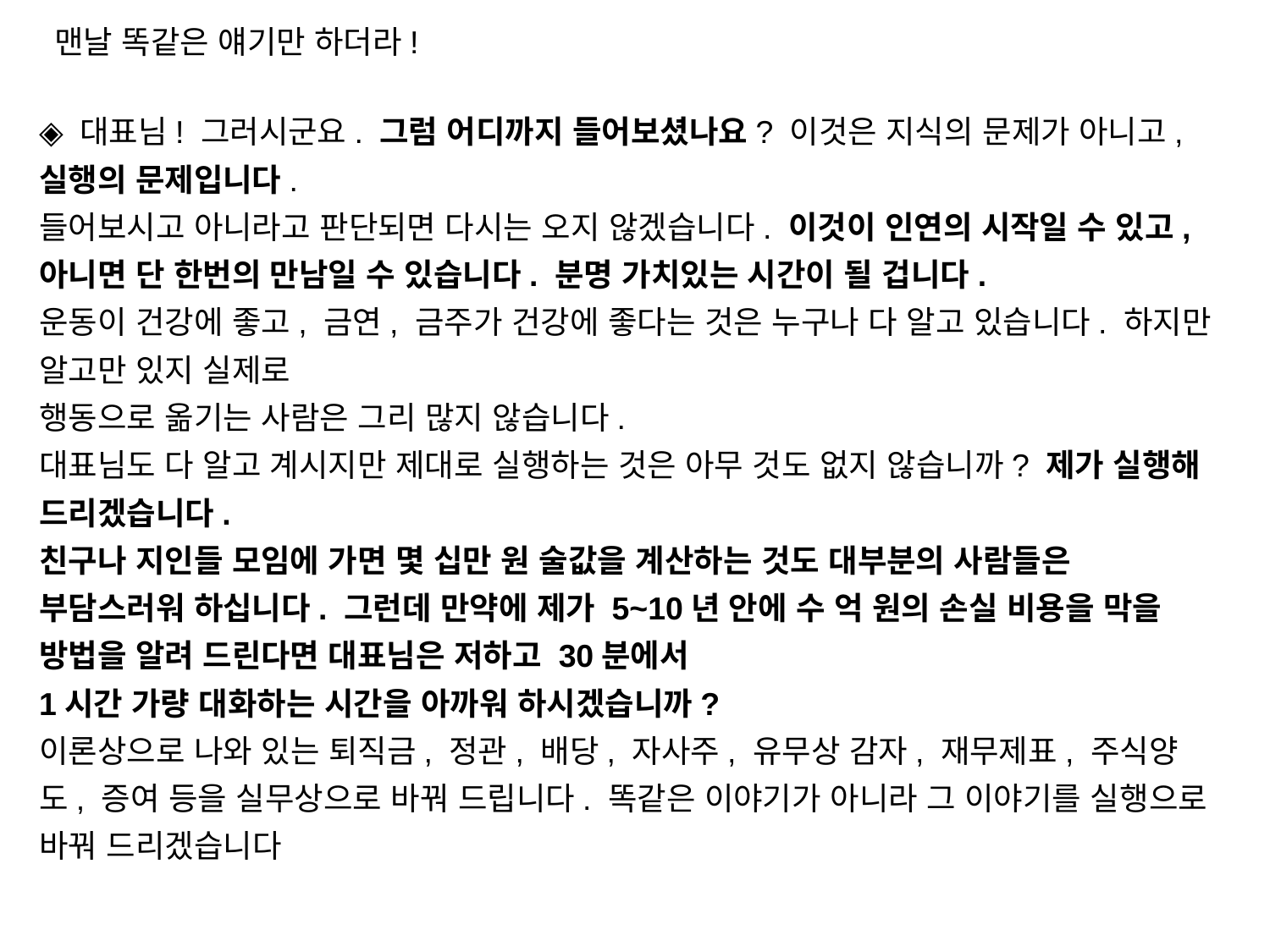

맨날 똑같은 얘기만 하더라!
◈ 대표님! 그러시군요. 그럼 어디까지 들어보셨나요? 이것은 지식의 문제가 아니고, 실행의 문제입니다.
들어보시고 아니라고 판단되면 다시는 오지 않겠습니다. 이것이 인연의 시작일 수 있고, 아니면 단 한번의 만남일 수 있습니다. 분명 가치있는 시간이 될 겁니다.
운동이 건강에 좋고, 금연, 금주가 건강에 좋다는 것은 누구나 다 알고 있습니다. 하지만 알고만 있지 실제로
행동으로 옮기는 사람은 그리 많지 않습니다.
대표님도 다 알고 계시지만 제대로 실행하는 것은 아무 것도 없지 않습니까? 제가 실행해 드리겠습니다.
친구나 지인들 모임에 가면 몇 십만 원 술값을 계산하는 것도 대부분의 사람들은 부담스러워 하십니다. 그런데 만약에 제가 5~10년 안에 수 억 원의 손실 비용을 막을 방법을 알려 드린다면 대표님은 저하고 30분에서
1시간 가량 대화하는 시간을 아까워 하시겠습니까?
이론상으로 나와 있는 퇴직금, 정관, 배당, 자사주, 유무상 감자, 재무제표, 주식양도, 증여 등을 실무상으로 바꿔 드립니다. 똑같은 이야기가 아니라 그 이야기를 실행으로 바꿔 드리겠습니다